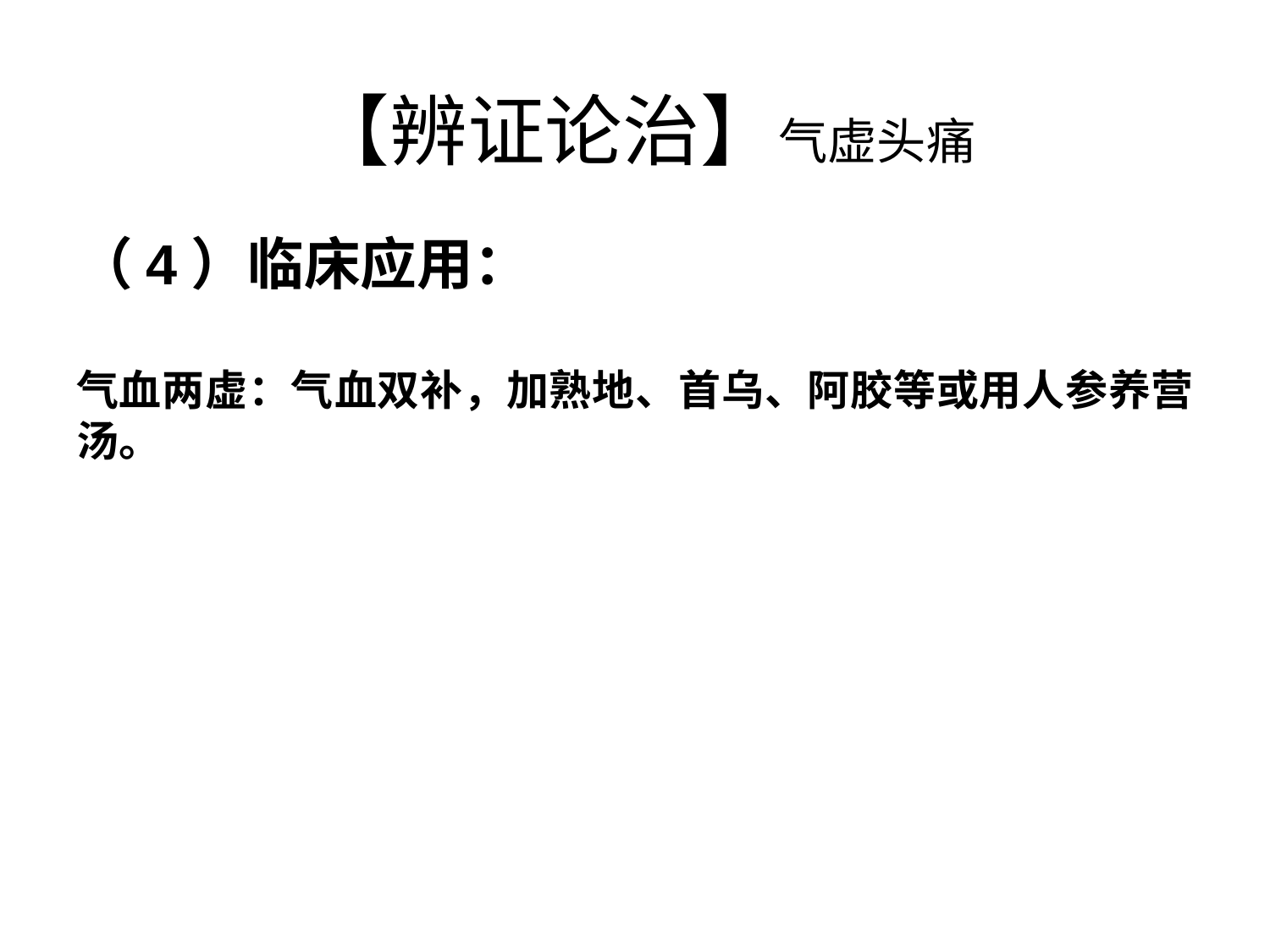

# 【辨证论治】气虚头痛
（4）临床应用：

气血两虚：气血双补，加熟地、首乌、阿胶等或用人参养营汤。